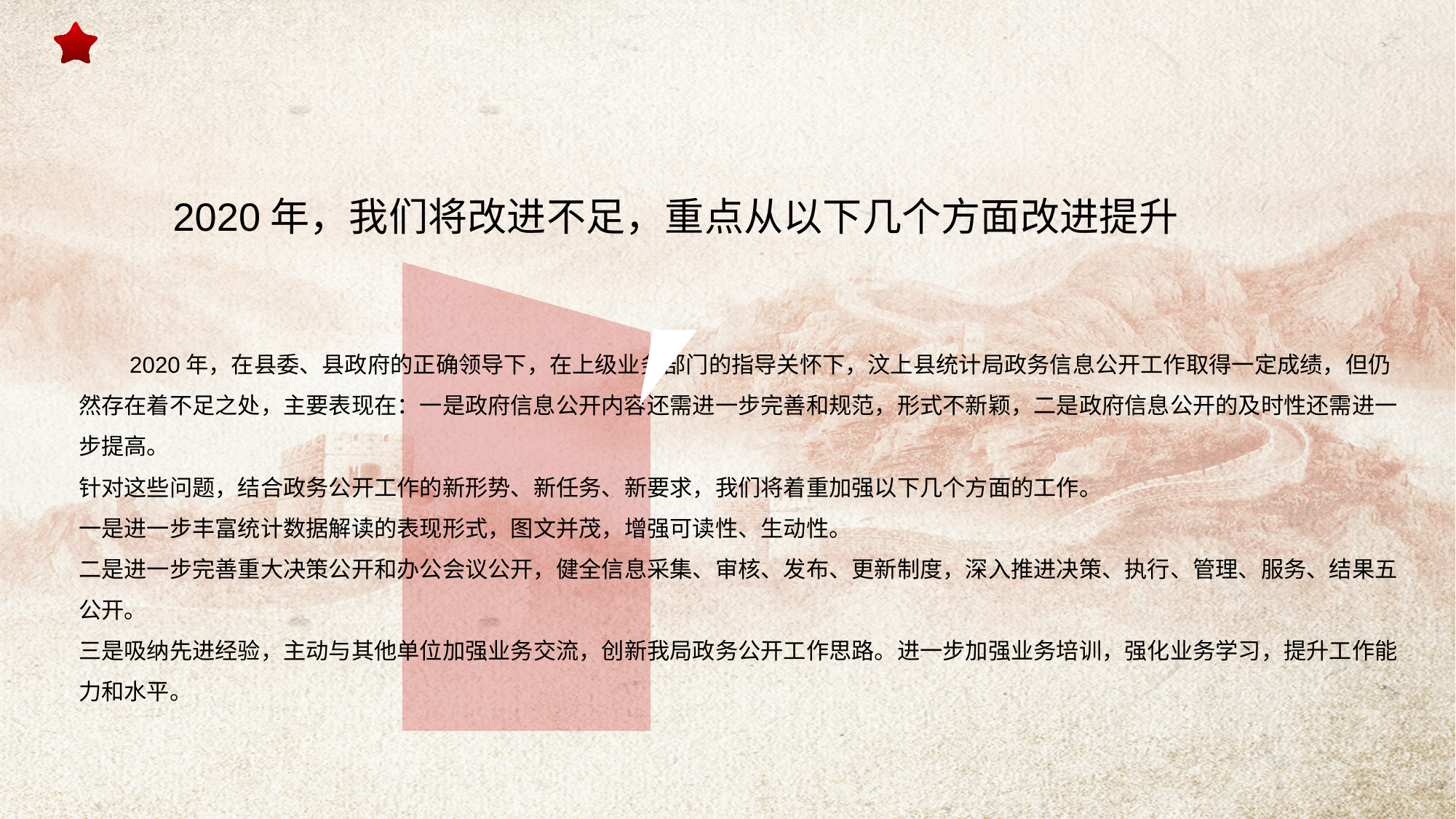

2020年，我们将改进不足，重点从以下几个方面改进提升

        2020年，在县委、县政府的正确领导下，在上级业务部门的指导关怀下，汶上县统计局政务信息公开工作取得一定成绩，但仍然存在着不足之处，主要表现在：一是政府信息公开内容还需进一步完善和规范，形式不新颖，二是政府信息公开的及时性还需进一步提高。
针对这些问题，结合政务公开工作的新形势、新任务、新要求，我们将着重加强以下几个方面的工作。
一是进一步丰富统计数据解读的表现形式，图文并茂，增强可读性、生动性。
二是进一步完善重大决策公开和办公会议公开，健全信息采集、审核、发布、更新制度，深入推进决策、执行、管理、服务、结果五公开。
三是吸纳先进经验，主动与其他单位加强业务交流，创新我局政务公开工作思路。进一步加强业务培训，强化业务学习，提升工作能力和水平。